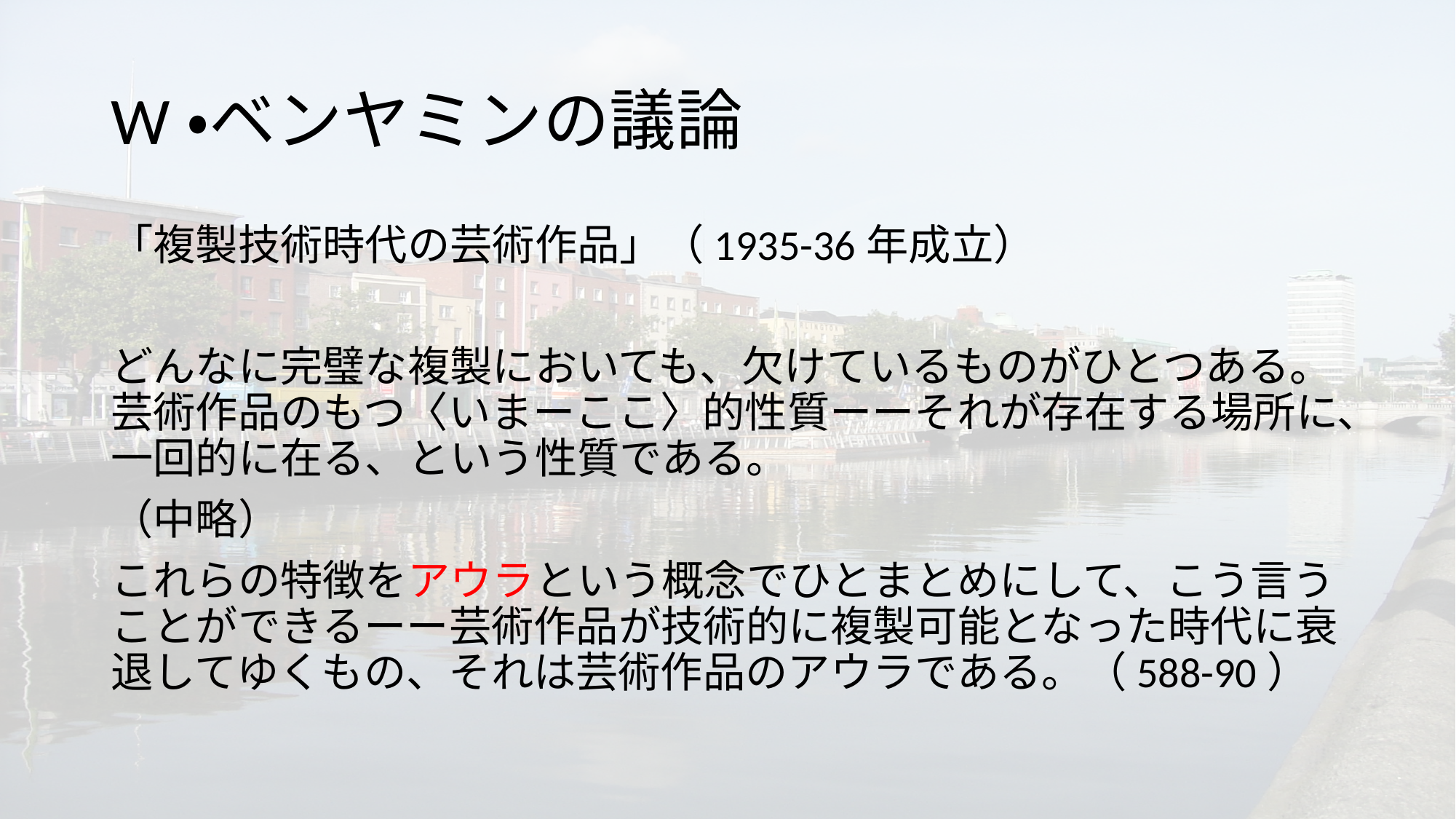

# W・ベンヤミンの議論
「複製技術時代の芸術作品」（1935-36年成立）

どんなに完璧な複製においても、欠けているものがひとつある。芸術作品のもつ〈いまーここ〉的性質ーーそれが存在する場所に、一回的に在る、という性質である。
（中略）
これらの特徴をアウラという概念でひとまとめにして、こう言うことができるーー芸術作品が技術的に複製可能となった時代に衰退してゆくもの、それは芸術作品のアウラである。（588-90）